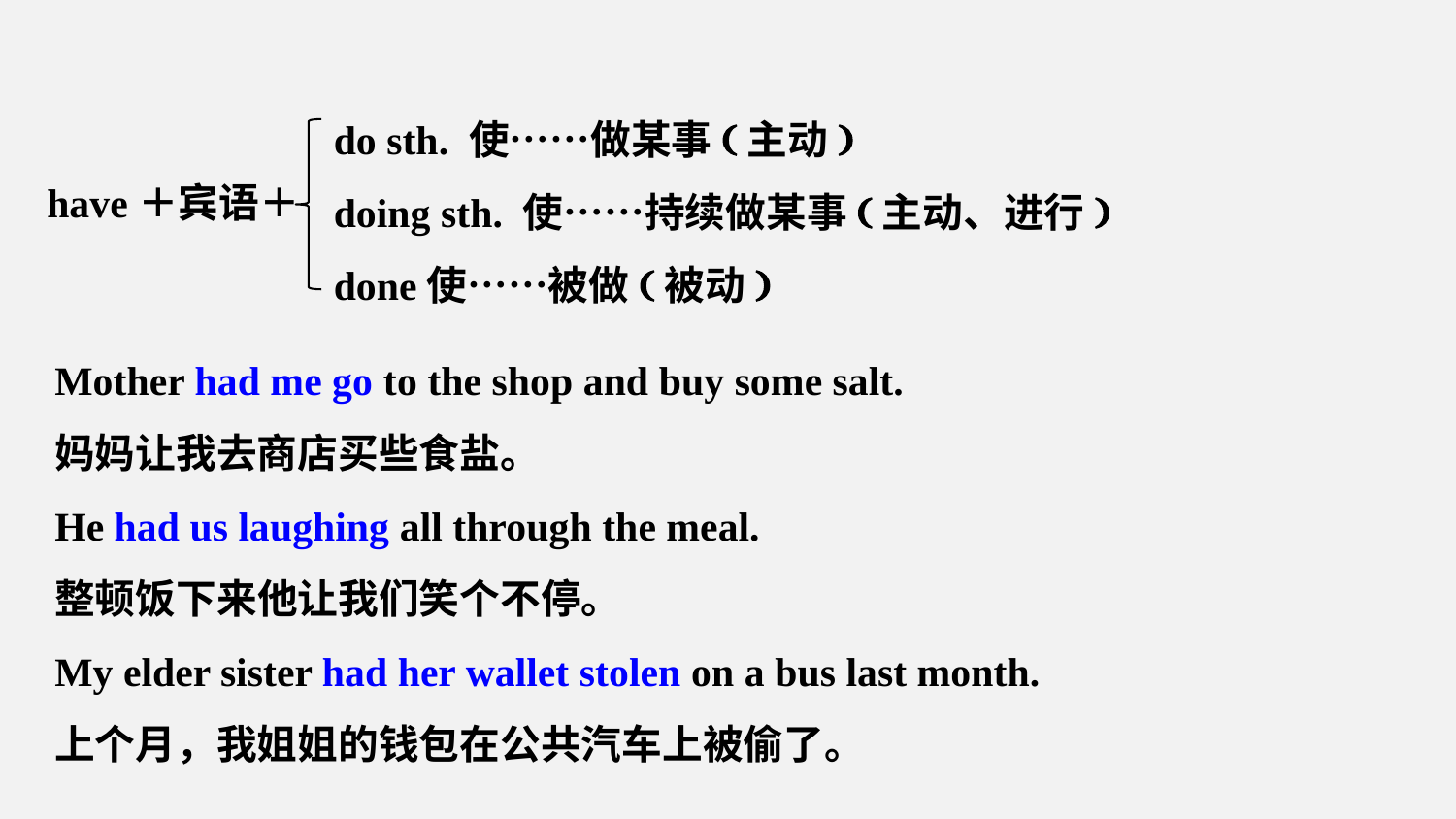

do sth. 使……做某事(主动)
doing sth. 使……持续做某事(主动、进行)
done使……被做(被动)

have＋宾语＋
Mother had me go to the shop and buy some salt.
妈妈让我去商店买些食盐。
He had us laughing all through the meal.
整顿饭下来他让我们笑个不停。
My elder sister had her wallet stolen on a bus last month.
上个月，我姐姐的钱包在公共汽车上被偷了。